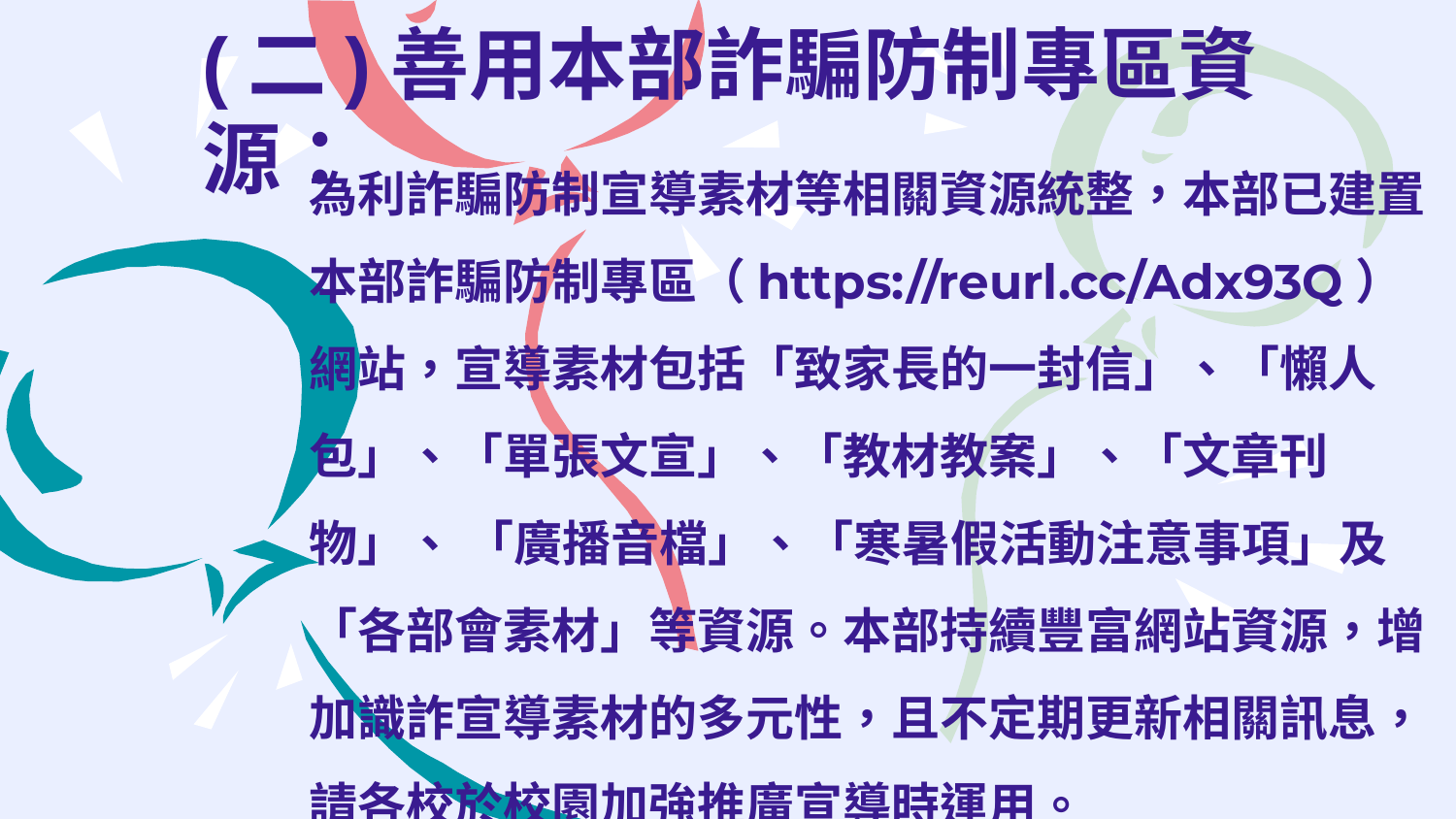

5
# (二)善用本部詐騙防制專區資源：
為利詐騙防制宣導素材等相關資源統整，本部已建置本部詐騙防制專區（https://reurl.cc/Adx93Q）網站，宣導素材包括「致家長的一封信」、「懶人包」、「單張文宣」、「教材教案」、「文章刊物」、 「廣播音檔」、「寒暑假活動注意事項」及「各部會素材」等資源。本部持續豐富網站資源，增加識詐宣導素材的多元性，且不定期更新相關訊息，請各校於校園加強推廣宣導時運用。